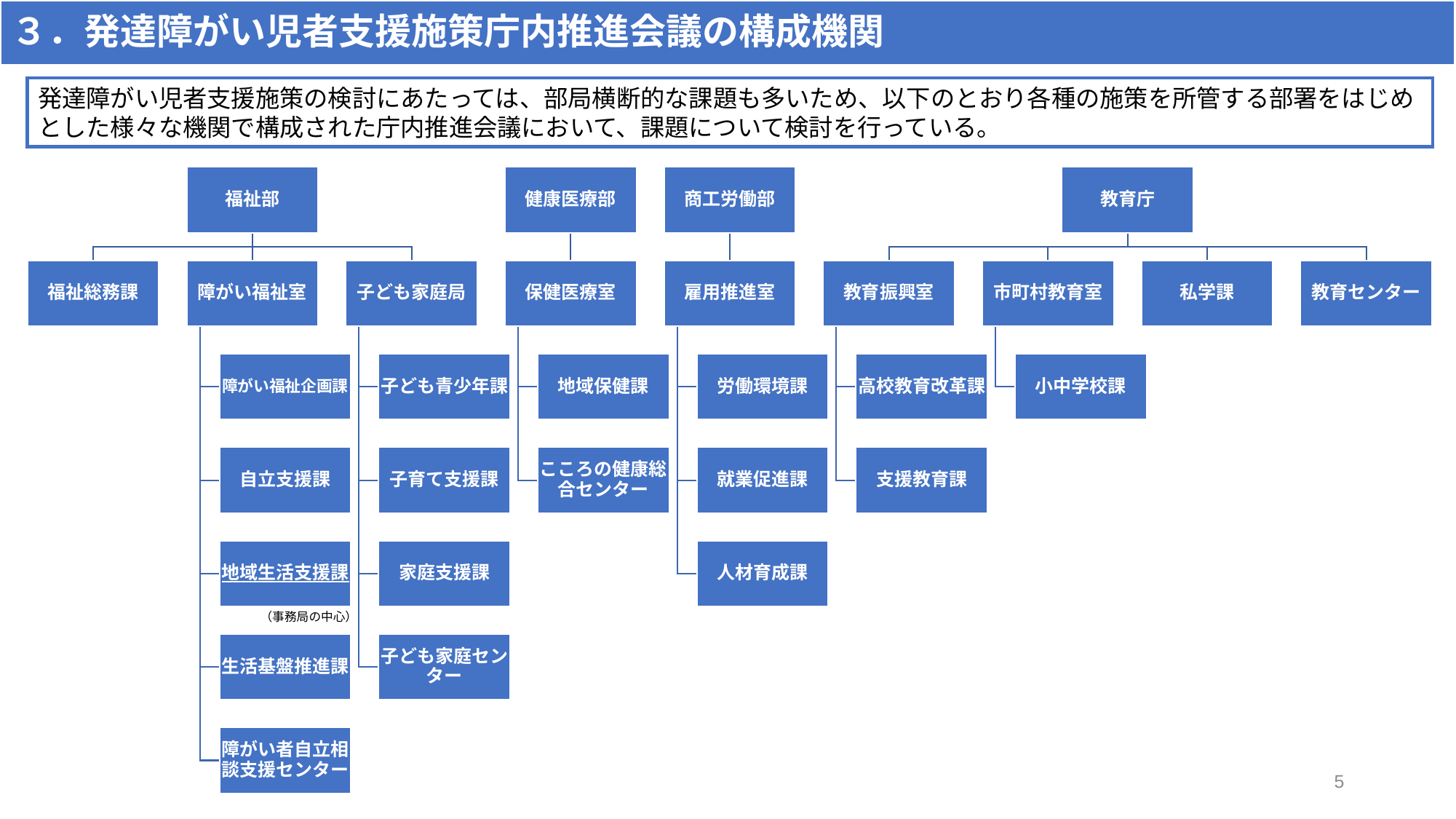

３．発達障がい児者支援施策庁内推進会議の構成機関
発達障がい児者支援施策の検討にあたっては、部局横断的な課題も多いため、以下のとおり各種の施策を所管する部署をはじめとした様々な機関で構成された庁内推進会議において、課題について検討を行っている。
福祉部
福祉総務課
障がい福祉室
障がい福祉企画課
自立支援課
地域生活支援課
生活基盤推進課
障がい者自立相談支援センター
子ども家庭局
子ども青少年課
子育て支援課
家庭支援課
子ども家庭センター
健康医療部
保健医療室
地域保健課
こころの健康総合センター
商工労働部
雇用推進室
労働環境課
就業促進課
人材育成課
教育庁
教育振興室
高校教育改革課
支援教育課
市町村教育室
小中学校課
私学課
教育センター
（事務局の中心）
5